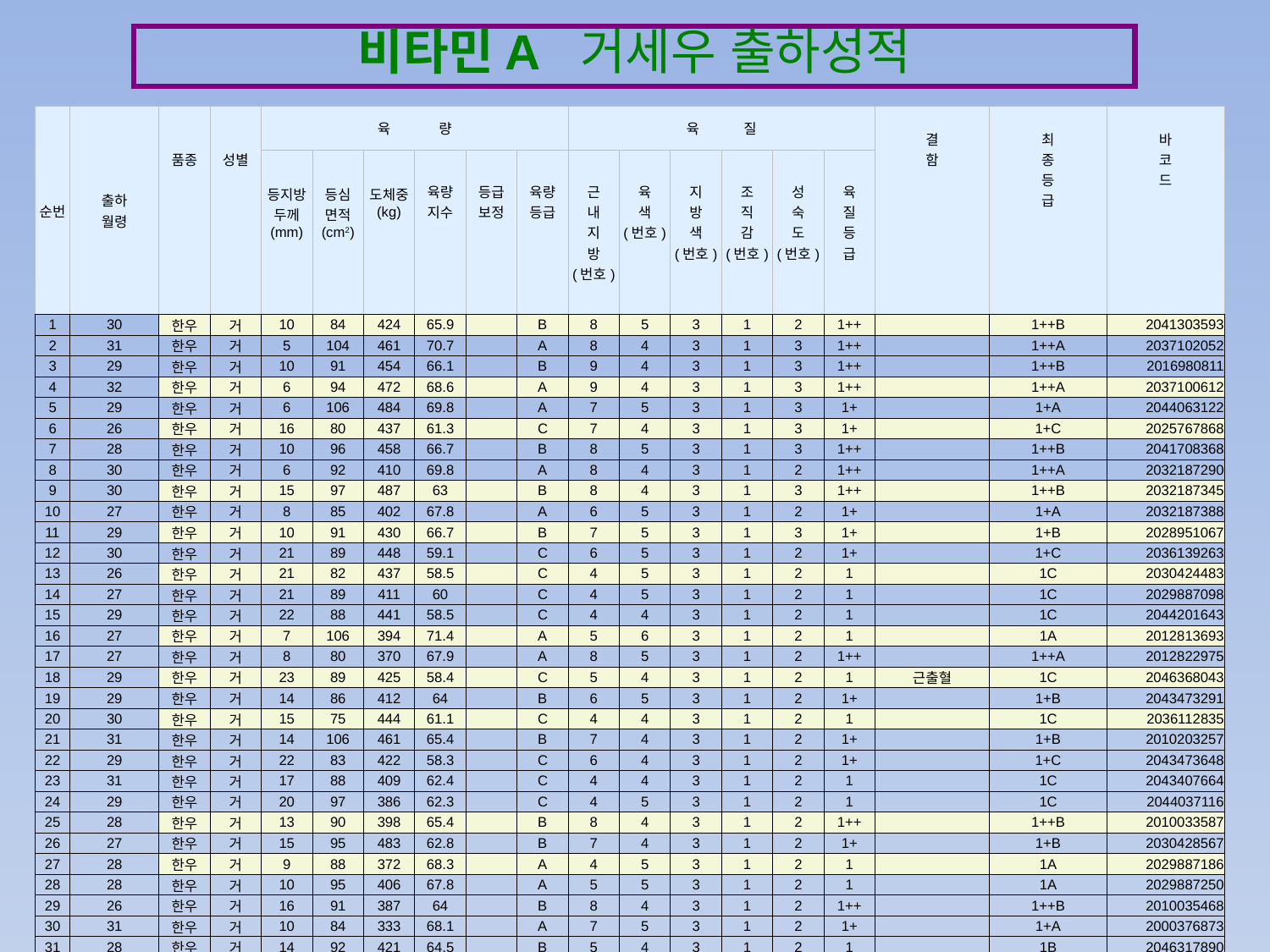

비타민A  거세우 출하성적
| 순번 | 출하 월령 | 품종 | 성별 | 육            량 |  |  |  |  |  | 육           질 |  |  |  |  |  | 결 함 | 최 종 등 급 | 바 코 드 |
| --- | --- | --- | --- | --- | --- | --- | --- | --- | --- | --- | --- | --- | --- | --- | --- | --- | --- | --- |
|  |  |  |  | 등지방 두께 (mm) | 등심 면적 (cm2) | 도체중 (kg) | 육량 지수 | 등급 보정 | 육량 등급 | 근 내 지 방 (번호) | 육 색 (번호) | 지 방 색 (번호) | 조 직 감 (번호) | 성 숙 도 (번호) | 육 질 등 급 |  |  |  |
| 1 | 30 | 한우 | 거 | 10 | 84 | 424 | 65.9 |  | B | 8 | 5 | 3 | 1 | 2 | 1++ |  | 1++B | 2041303593 |
| 2 | 31 | 한우 | 거 | 5 | 104 | 461 | 70.7 |  | A | 8 | 4 | 3 | 1 | 3 | 1++ |  | 1++A | 2037102052 |
| 3 | 29 | 한우 | 거 | 10 | 91 | 454 | 66.1 |  | B | 9 | 4 | 3 | 1 | 3 | 1++ |  | 1++B | 2016980811 |
| 4 | 32 | 한우 | 거 | 6 | 94 | 472 | 68.6 |  | A | 9 | 4 | 3 | 1 | 3 | 1++ |  | 1++A | 2037100612 |
| 5 | 29 | 한우 | 거 | 6 | 106 | 484 | 69.8 |  | A | 7 | 5 | 3 | 1 | 3 | 1+ |  | 1+A | 2044063122 |
| 6 | 26 | 한우 | 거 | 16 | 80 | 437 | 61.3 |  | C | 7 | 4 | 3 | 1 | 3 | 1+ |  | 1+C | 2025767868 |
| 7 | 28 | 한우 | 거 | 10 | 96 | 458 | 66.7 |  | B | 8 | 5 | 3 | 1 | 3 | 1++ |  | 1++B | 2041708368 |
| 8 | 30 | 한우 | 거 | 6 | 92 | 410 | 69.8 |  | A | 8 | 4 | 3 | 1 | 2 | 1++ |  | 1++A | 2032187290 |
| 9 | 30 | 한우 | 거 | 15 | 97 | 487 | 63 |  | B | 8 | 4 | 3 | 1 | 3 | 1++ |  | 1++B | 2032187345 |
| 10 | 27 | 한우 | 거 | 8 | 85 | 402 | 67.8 |  | A | 6 | 5 | 3 | 1 | 2 | 1+ |  | 1+A | 2032187388 |
| 11 | 29 | 한우 | 거 | 10 | 91 | 430 | 66.7 |  | B | 7 | 5 | 3 | 1 | 3 | 1+ |  | 1+B | 2028951067 |
| 12 | 30 | 한우 | 거 | 21 | 89 | 448 | 59.1 |  | C | 6 | 5 | 3 | 1 | 2 | 1+ |  | 1+C | 2036139263 |
| 13 | 26 | 한우 | 거 | 21 | 82 | 437 | 58.5 |  | C | 4 | 5 | 3 | 1 | 2 | 1 |  | 1C | 2030424483 |
| 14 | 27 | 한우 | 거 | 21 | 89 | 411 | 60 |  | C | 4 | 5 | 3 | 1 | 2 | 1 |  | 1C | 2029887098 |
| 15 | 29 | 한우 | 거 | 22 | 88 | 441 | 58.5 |  | C | 4 | 4 | 3 | 1 | 2 | 1 |  | 1C | 2044201643 |
| 16 | 27 | 한우 | 거 | 7 | 106 | 394 | 71.4 |  | A | 5 | 6 | 3 | 1 | 2 | 1 |  | 1A | 2012813693 |
| 17 | 27 | 한우 | 거 | 8 | 80 | 370 | 67.9 |  | A | 8 | 5 | 3 | 1 | 2 | 1++ |  | 1++A | 2012822975 |
| 18 | 29 | 한우 | 거 | 23 | 89 | 425 | 58.4 |  | C | 5 | 4 | 3 | 1 | 2 | 1 | 근출혈 | 1C | 2046368043 |
| 19 | 29 | 한우 | 거 | 14 | 86 | 412 | 64 |  | B | 6 | 5 | 3 | 1 | 2 | 1+ |  | 1+B | 2043473291 |
| 20 | 30 | 한우 | 거 | 15 | 75 | 444 | 61.1 |  | C | 4 | 4 | 3 | 1 | 2 | 1 |  | 1C | 2036112835 |
| 21 | 31 | 한우 | 거 | 14 | 106 | 461 | 65.4 |  | B | 7 | 4 | 3 | 1 | 2 | 1+ |  | 1+B | 2010203257 |
| 22 | 29 | 한우 | 거 | 22 | 83 | 422 | 58.3 |  | C | 6 | 4 | 3 | 1 | 2 | 1+ |  | 1+C | 2043473648 |
| 23 | 31 | 한우 | 거 | 17 | 88 | 409 | 62.4 |  | C | 4 | 4 | 3 | 1 | 2 | 1 |  | 1C | 2043407664 |
| 24 | 29 | 한우 | 거 | 20 | 97 | 386 | 62.3 |  | C | 4 | 5 | 3 | 1 | 2 | 1 |  | 1C | 2044037116 |
| 25 | 28 | 한우 | 거 | 13 | 90 | 398 | 65.4 |  | B | 8 | 4 | 3 | 1 | 2 | 1++ |  | 1++B | 2010033587 |
| 26 | 27 | 한우 | 거 | 15 | 95 | 483 | 62.8 |  | B | 7 | 4 | 3 | 1 | 2 | 1+ |  | 1+B | 2030428567 |
| 27 | 28 | 한우 | 거 | 9 | 88 | 372 | 68.3 |  | A | 4 | 5 | 3 | 1 | 2 | 1 |  | 1A | 2029887186 |
| 28 | 28 | 한우 | 거 | 10 | 95 | 406 | 67.8 |  | A | 5 | 5 | 3 | 1 | 2 | 1 |  | 1A | 2029887250 |
| 29 | 26 | 한우 | 거 | 16 | 91 | 387 | 64 |  | B | 8 | 4 | 3 | 1 | 2 | 1++ |  | 1++B | 2010035468 |
| 30 | 31 | 한우 | 거 | 10 | 84 | 333 | 68.1 |  | A | 7 | 5 | 3 | 1 | 2 | 1+ |  | 1+A | 2000376873 |
| 31 | 28 | 한우 | 거 | 14 | 92 | 421 | 64.5 |  | B | 5 | 4 | 3 | 1 | 2 | 1 |  | 1B | 2046317890 |
| 32 | 27 | 한우 | 거 | 16 | 105 | 440 | 64.5 |  | B | 5 | 5 | 3 | 1 | 2 | 1 |  | 1B | 2046317929 |
| 33 | 28 | 한우 | 거 | 10 | 101 | 445 | 67.6 |  | A | 4 | 5 | 3 | 2 | 2 | 1 |  | 1A | 2046353011 |